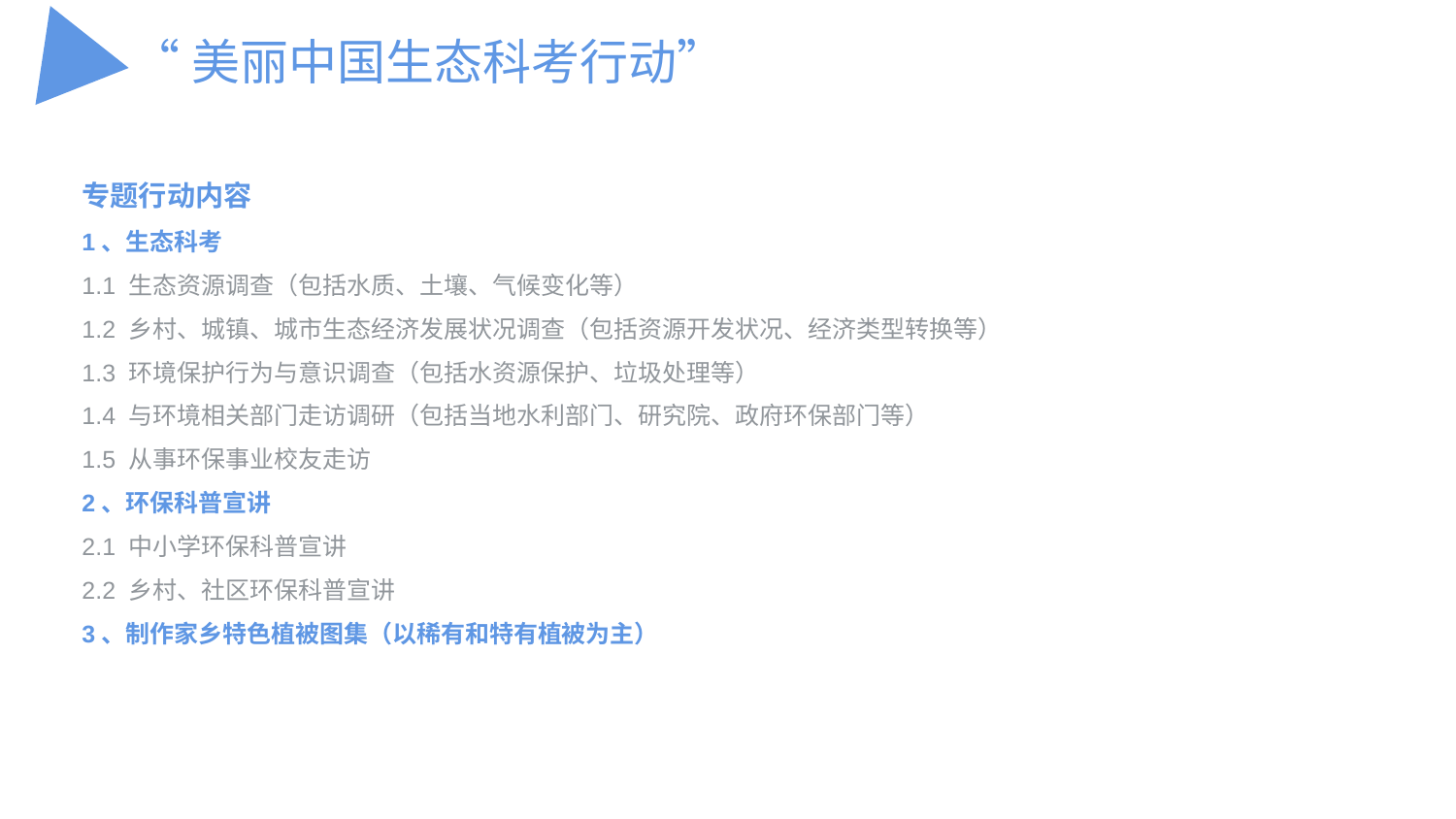

“美丽中国生态科考行动”
专题行动内容
1、生态科考
1.1 生态资源调查（包括水质、土壤、气候变化等）
1.2 乡村、城镇、城市生态经济发展状况调查（包括资源开发状况、经济类型转换等）
1.3 环境保护行为与意识调查（包括水资源保护、垃圾处理等）
1.4 与环境相关部门走访调研（包括当地水利部门、研究院、政府环保部门等）
1.5 从事环保事业校友走访
2、环保科普宣讲
2.1 中小学环保科普宣讲
2.2 乡村、社区环保科普宣讲
3、制作家乡特色植被图集（以稀有和特有植被为主）